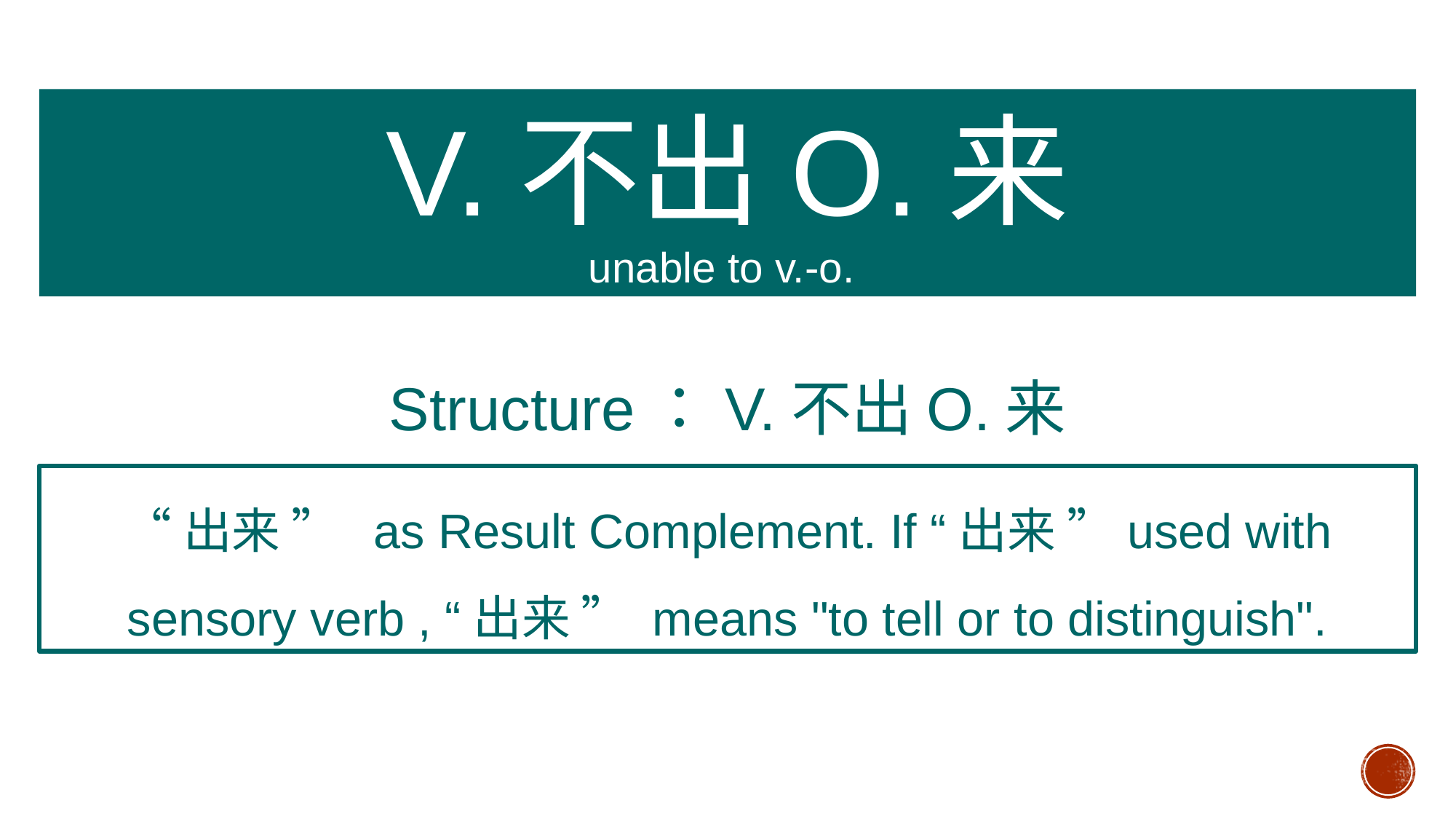

V.不出O.来
unable to v.-o.
Structure：V.不出O.来
“出来 ”  as Result Complement. If “出来 ”used with sensory verb , “出来 ” means "to tell or to distinguish".